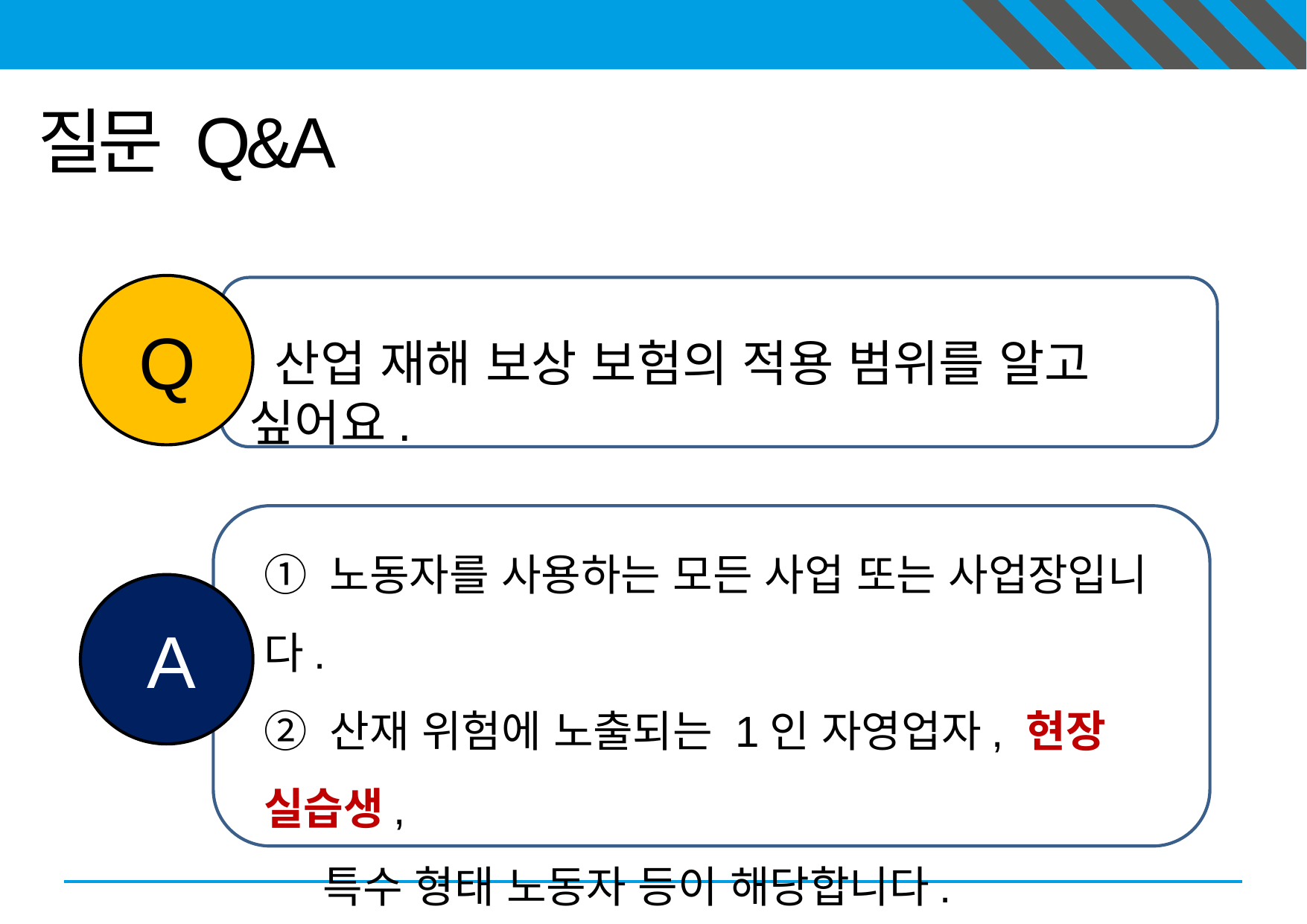

질문 Q&A

Q
 산업 재해 보상 보험의 적용 범위를 알고 싶어요.

① 노동자를 사용하는 모든 사업 또는 사업장입니다.
② 산재 위험에 노출되는 1인 자영업자, 현장 실습생,
    특수 형태 노동자 등이 해당합니다.
③ 이주 노동자도 내국인과 동일하게 적용합니다.

A